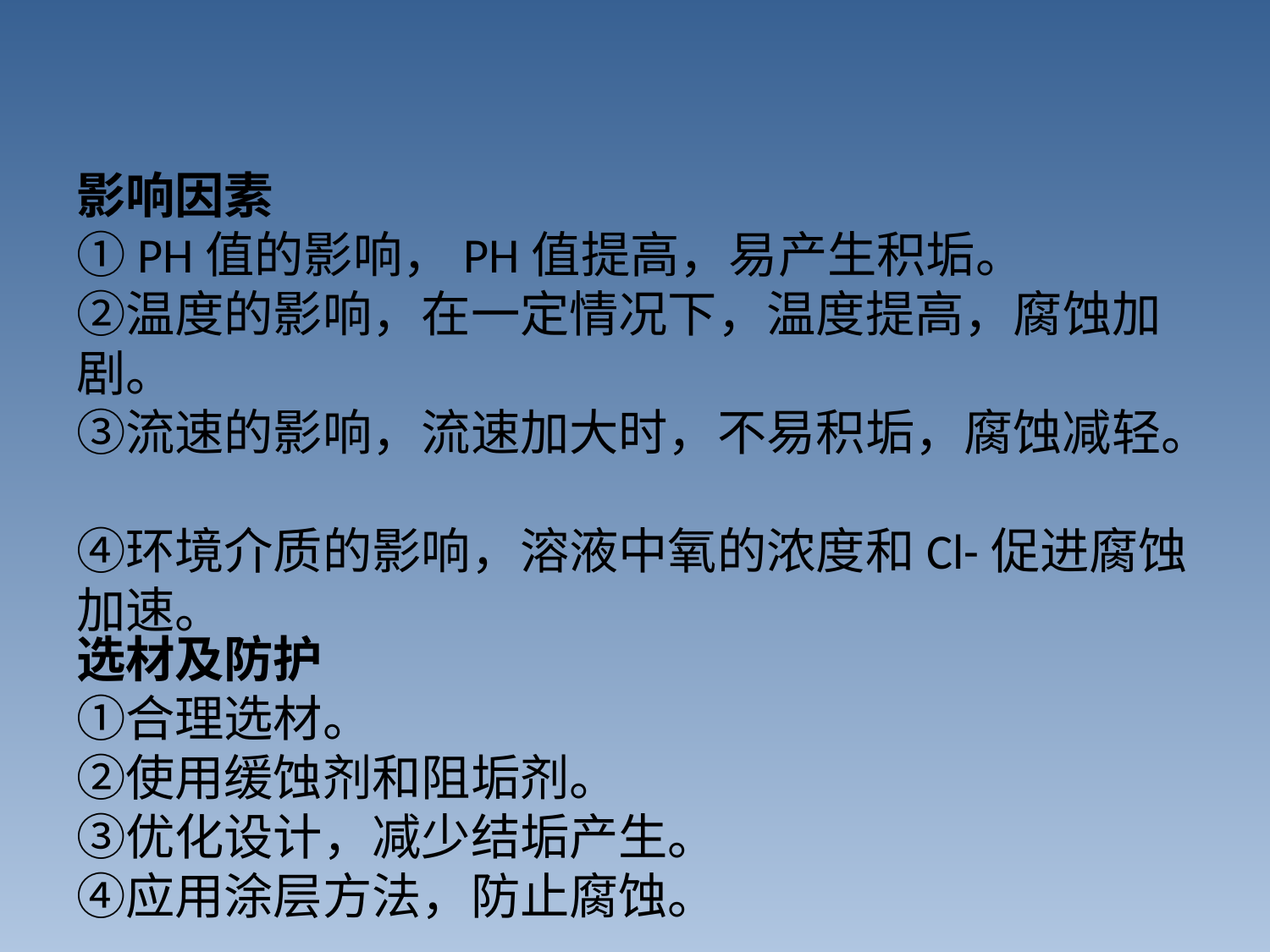

# 影响因素 ①PH值的影响，PH值提高，易产生积垢。 ②温度的影响，在一定情况下，温度提高，腐蚀加剧。 ③流速的影响，流速加大时，不易积垢，腐蚀减轻。 ④环境介质的影响，溶液中氧的浓度和Cl-促进腐蚀加速。
选材及防护
①合理选材。
②使用缓蚀剂和阻垢剂。
③优化设计，减少结垢产生。
④应用涂层方法，防止腐蚀。